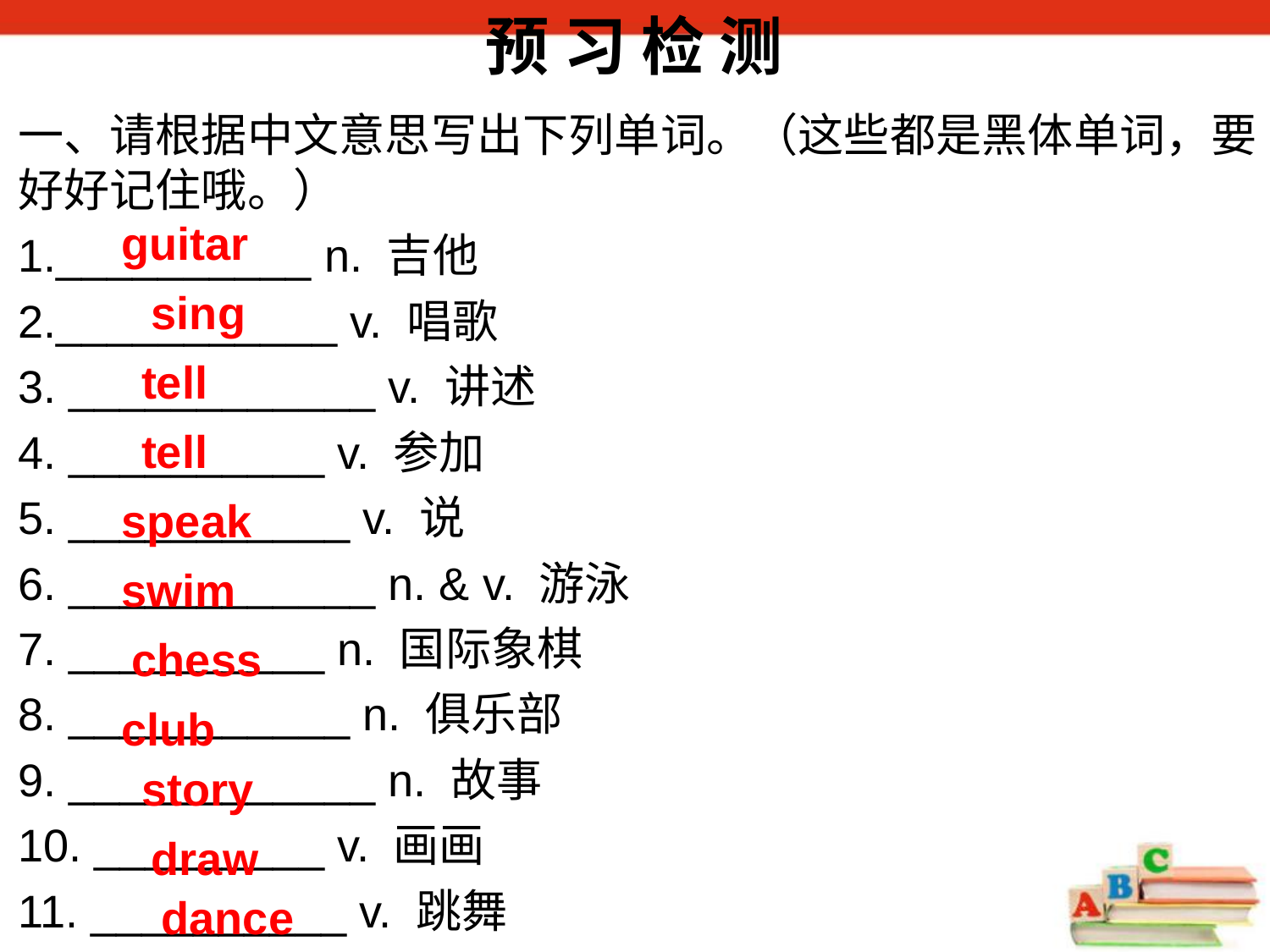

预 习 检 测
一、请根据中文意思写出下列单词。（这些都是黑体单词，要好好记住哦。）
__________ n. 吉他
2.___________ v. 唱歌
3. ____________ v. 讲述
4. __________ v. 参加
5. ___________ v. 说
6. ____________ n. & v. 游泳
7. __________ n. 国际象棋
8. ___________ n. 俱乐部
9. ____________ n. 故事
10. _________ v. 画画
11. __________ v. 跳舞
guitar
sing
tell
tell
speak
swim
chess
club
story
draw
dance